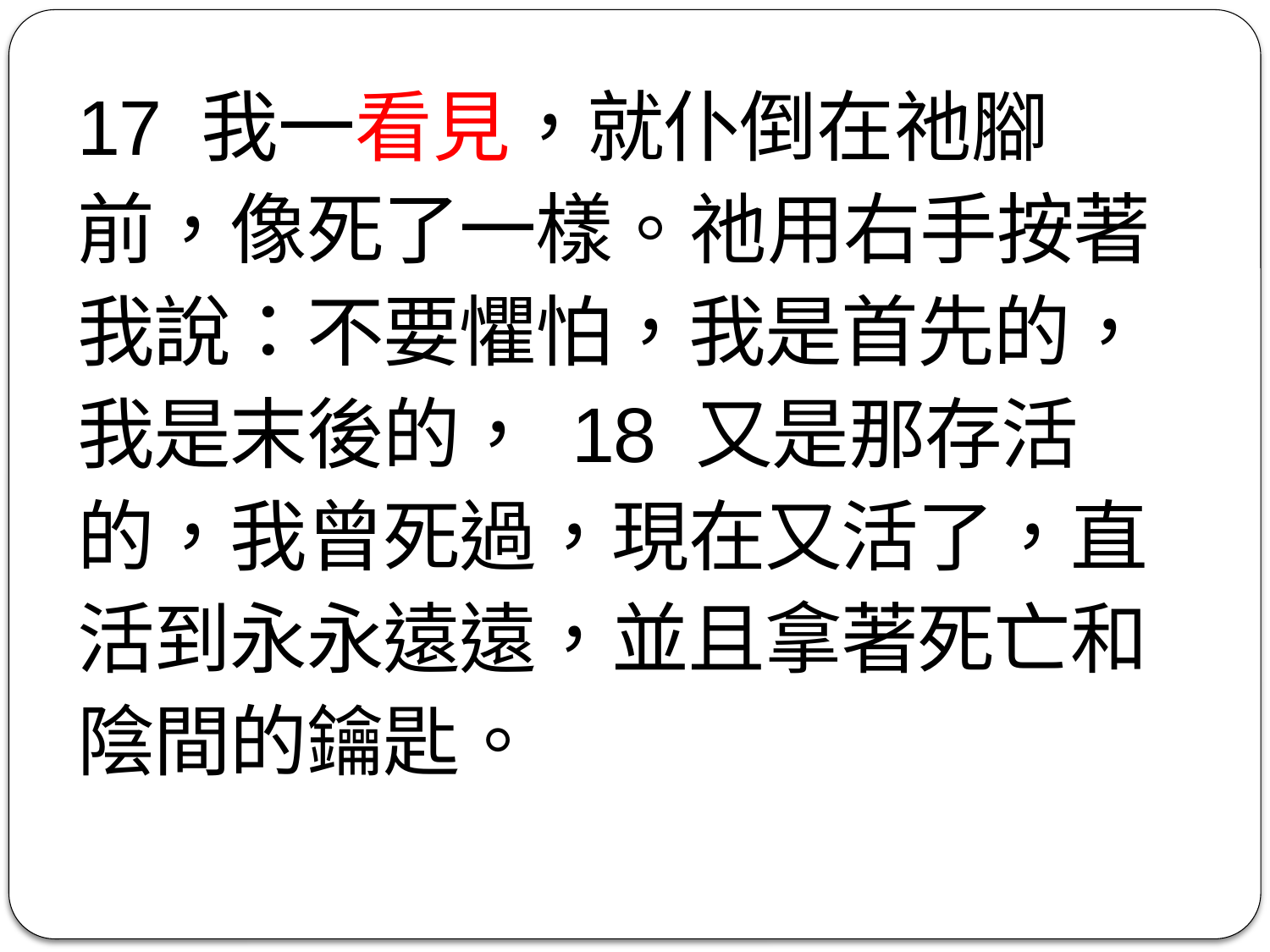

17 我一看見，就仆倒在祂腳前，像死了一樣。祂用右手按著我說：不要懼怕，我是首先的，我是末後的， 18 又是那存活的，我曾死過，現在又活了，直活到永永遠遠，並且拿著死亡和陰間的鑰匙。